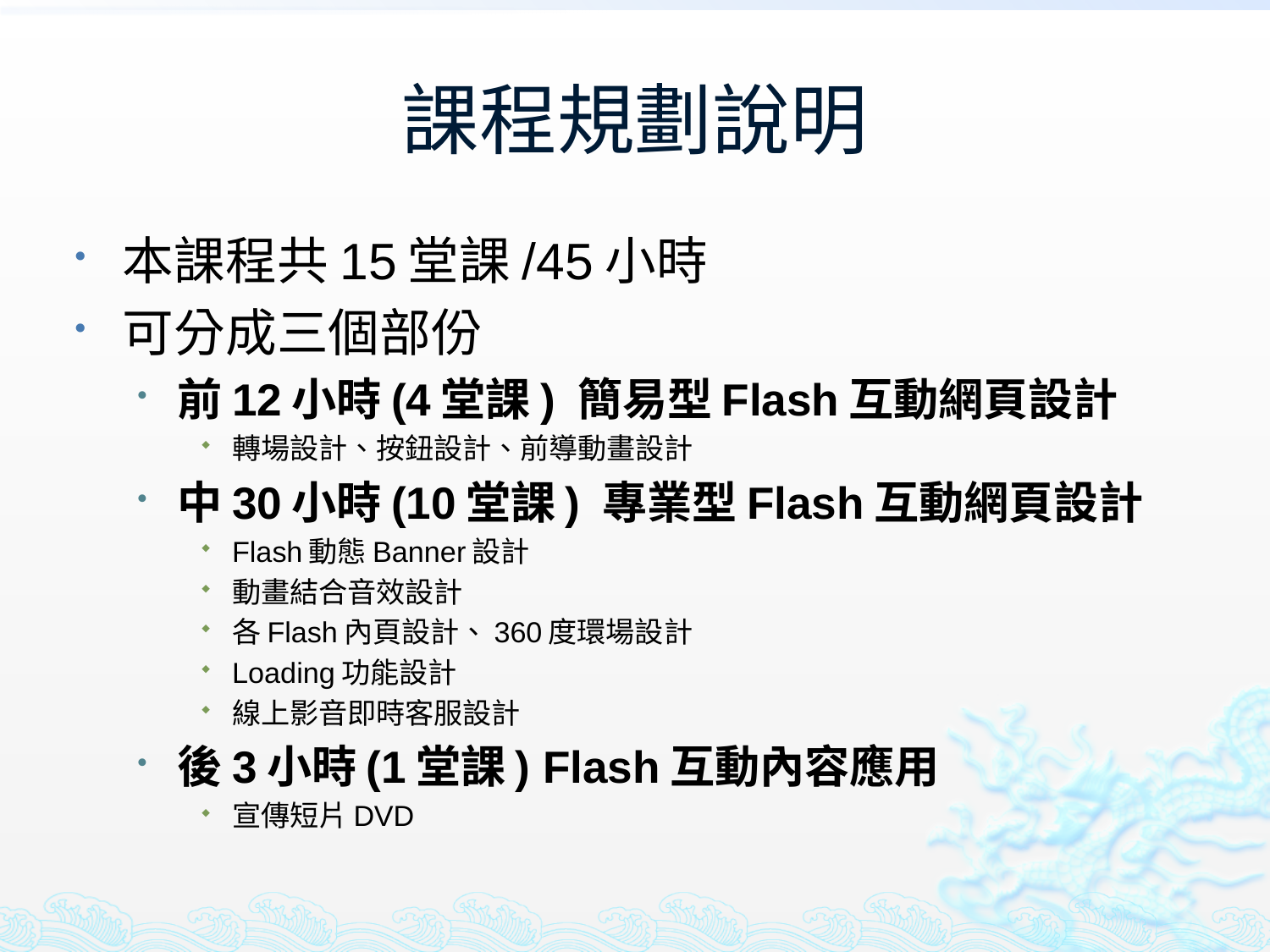

# 課程規劃說明
本課程共15堂課/45小時
可分成三個部份
前12小時(4堂課) 簡易型Flash互動網頁設計
轉場設計、按鈕設計、前導動畫設計
中30小時(10堂課) 專業型Flash互動網頁設計
Flash動態Banner設計
動畫結合音效設計
各Flash內頁設計、360度環場設計
Loading功能設計
線上影音即時客服設計
後3小時(1堂課) Flash互動內容應用
宣傳短片DVD